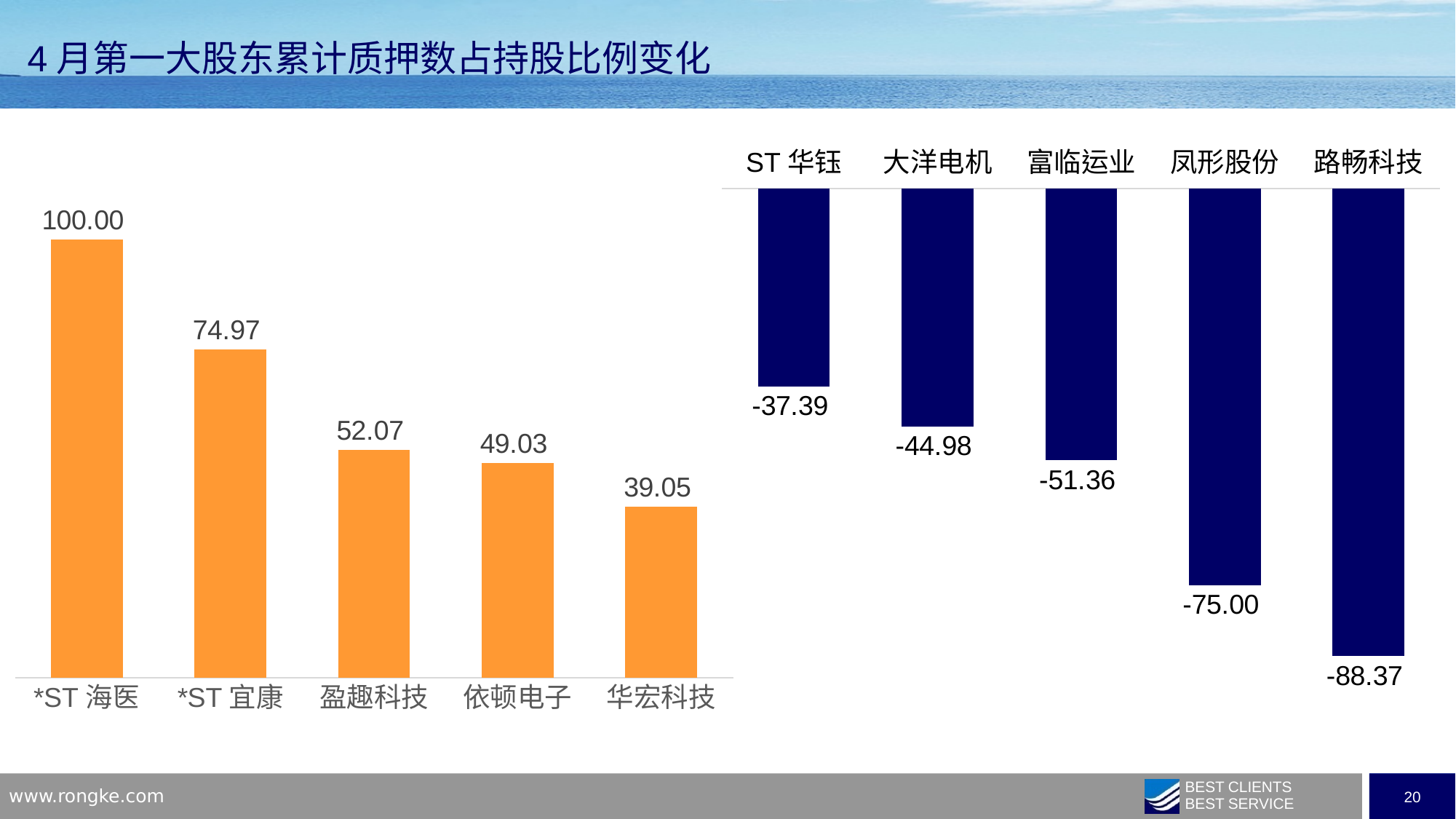

4月第一大股东累计质押数占持股比例变化

### Chart

| Category | 系列 1 |
|---|---|
| ST华钰 | -37.3863 |
| 大洋电机 | -44.980999999999995 |
| 富临运业 | -51.3619 |
| 凤形股份 | -74.9965 |
| 路畅科技 | -88.3727 |

### Chart

| Category | 系列 1 |
|---|---|
| *ST海医 | 99.9997 |
| *ST宜康 | 74.9696 |
| 盈趣科技 | 52.0719 |
| 依顿电子 | 49.0334 |
| 华宏科技 | 39.052 |